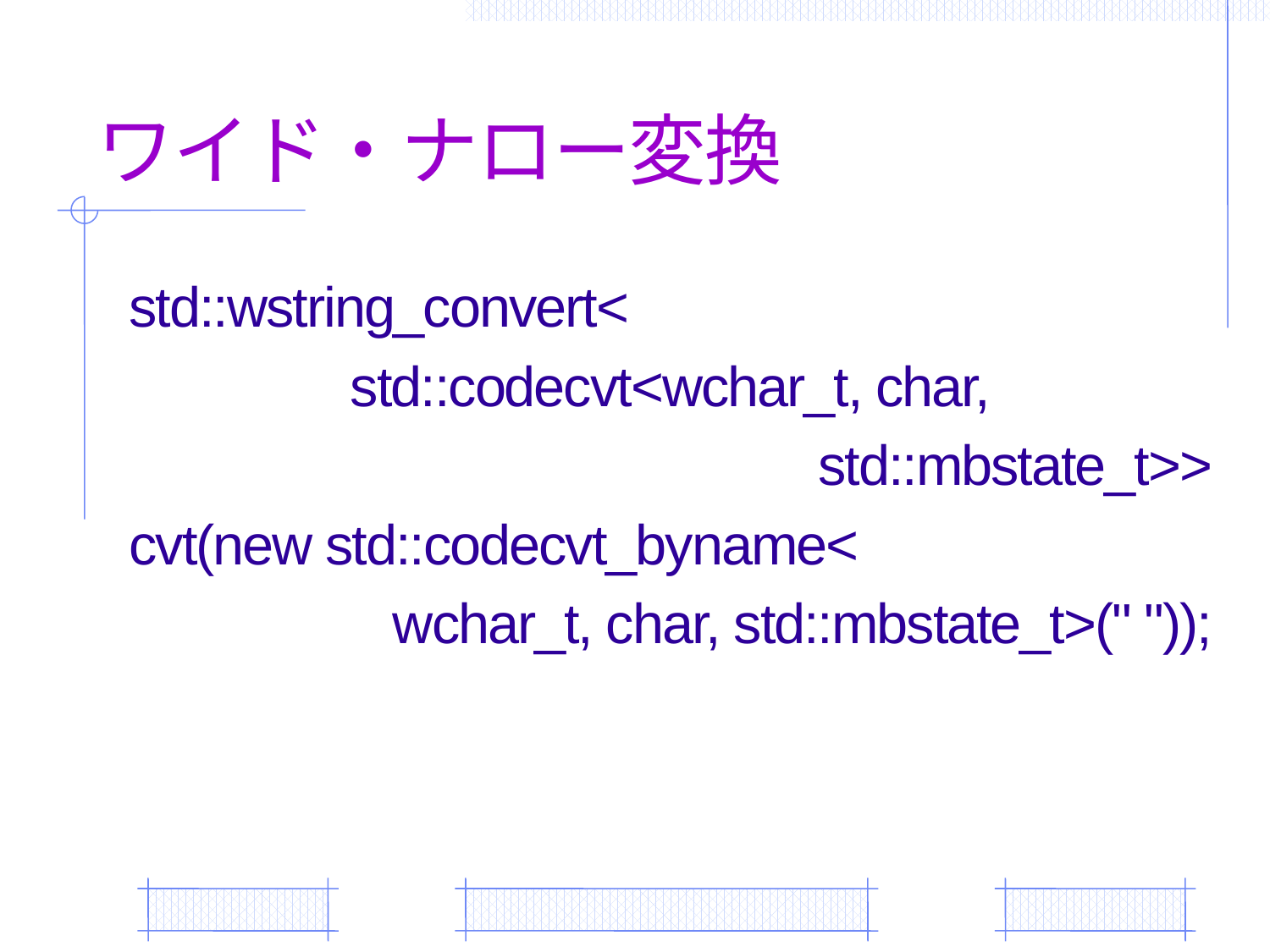

# ワイド・ナロー変換
std::wstring_convert<
std::codecvt<wchar_t, char,
std::mbstate_t>>
cvt(new std::codecvt_byname<
wchar_t, char, std::mbstate_t>(" "));